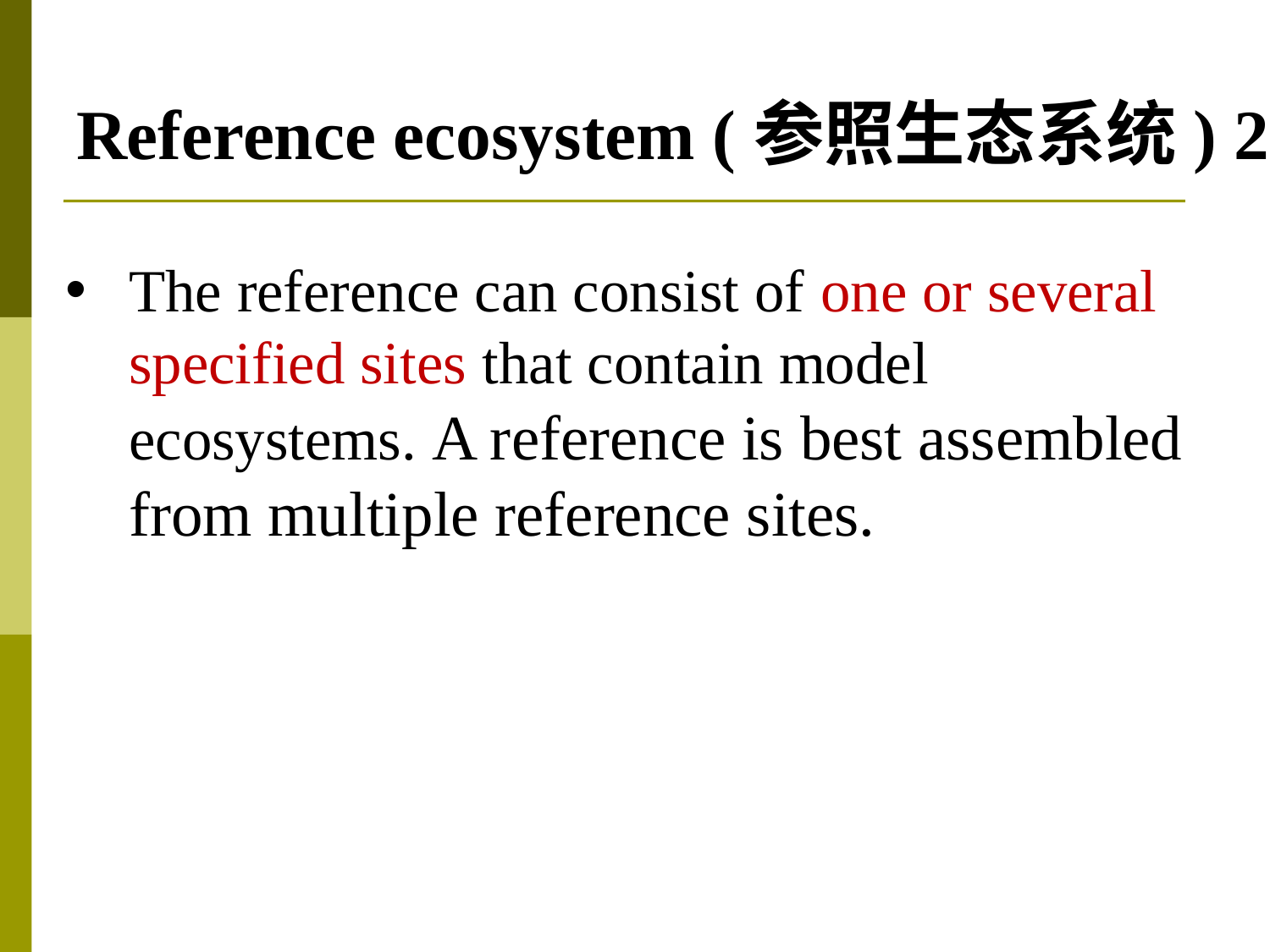

# Reference ecosystem (参照生态系统) 2

The reference can consist of one or several specified sites that contain model ecosystems. A reference is best assembled from multiple reference sites.